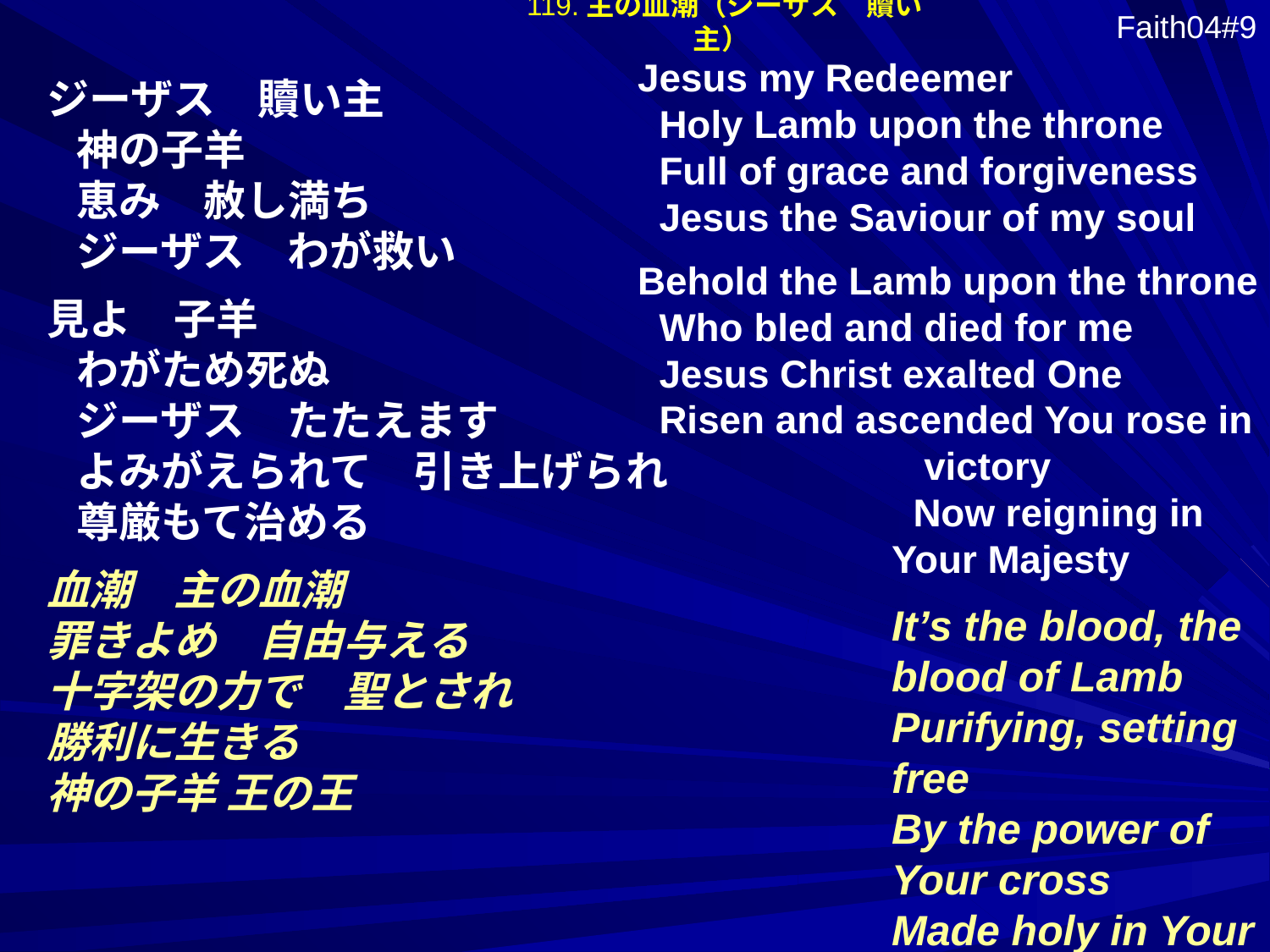

119.主の血潮（ジーザス　贖い主）
Faith04#9
Jesus my Redeemer
  Holy Lamb upon the throne
  Full of grace and forgiveness
  Jesus the Saviour of my soul

Behold the Lamb upon the throne
  Who bled and died for me
  Jesus Christ exalted One
  Risen and ascended You rose in
   victory
  Now reigning in Your Majesty

It’s the blood, the blood of Lamb
Purifying, setting free
By the power of Your cross
Made holy in Your sight
Living in Your victory
Worthy is the Lamb of God
Mighty King of kings
ジーザス　贖い主
  神の子羊
  恵み　赦し満ち
  ジーザス　わが救い

見よ　子羊
  わがため死ぬ
  ジーザス　たたえます
  よみがえられて　引き上げられ
  尊厳もて治める

血潮　主の血潮
罪きよめ　自由与える
十字架の力で　聖とされ
勝利に生きる
神の子羊 王の王